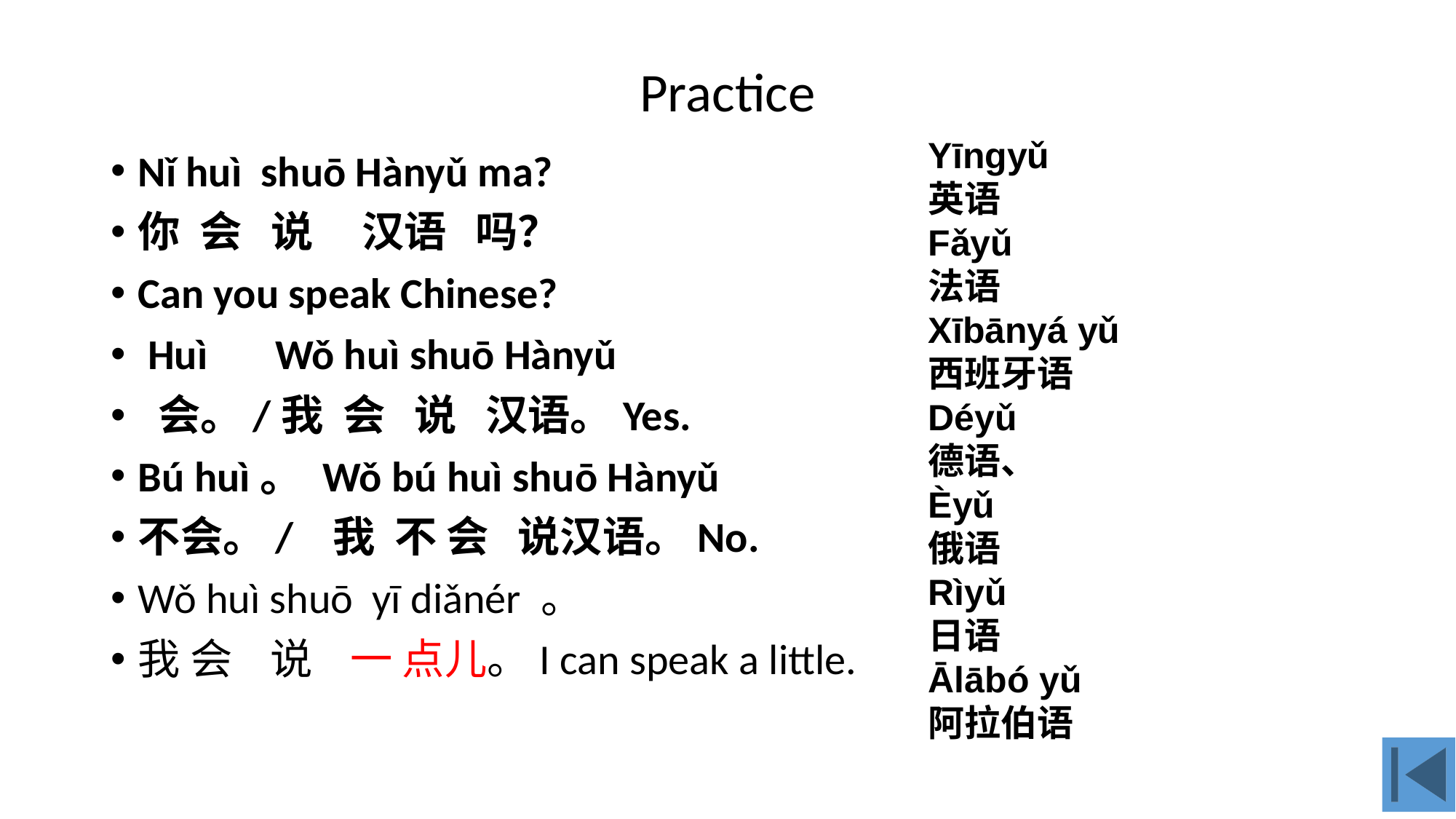

# Practice

Yīngyǔ
英语
Fǎyǔ
法语
Xībānyá yǔ
西班牙语
Déyǔ
德语、
Èyǔ
俄语
Rìyǔ
日语
Ālābó yǔ
阿拉伯语
Nǐ huì  shuō Hànyǔ ma?
你  会   说     汉语   吗？
Can you speak Chinese?
 Huì       Wǒ huì shuō Hànyǔ
 会。/我  会   说   汉语。Yes.
Bú huì。 Wǒ bú huì shuō Hànyǔ
不会。/   我  不 会   说汉语。No.
Wǒ huì shuō  yī diǎnér 。
我 会    说    一 点儿。I can speak a little.